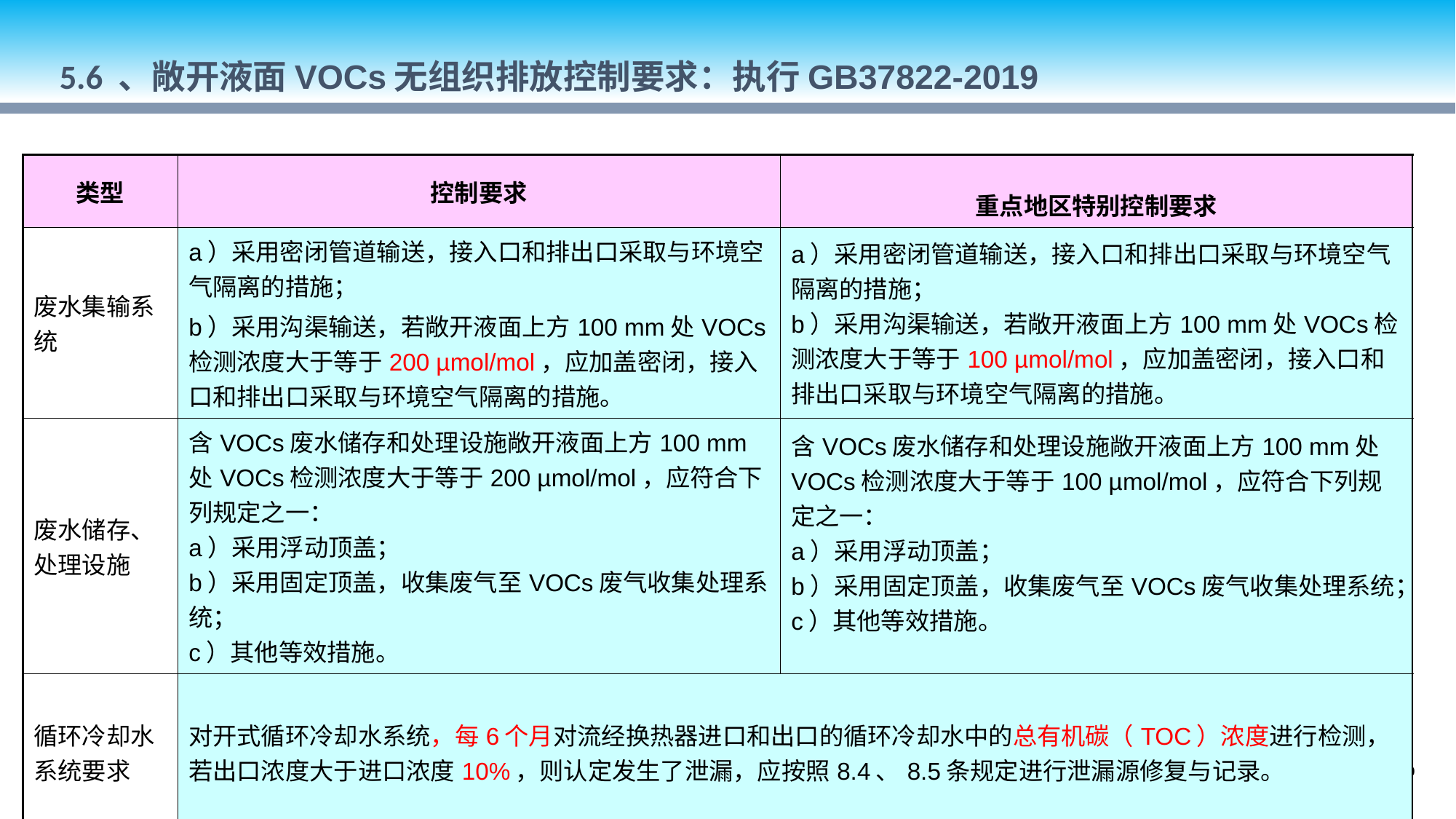

# 5.6 、敞开液面VOCs无组织排放控制要求：执行GB37822-2019
| 类型 | 控制要求 | 重点地区特别控制要求 |
| --- | --- | --- |
| 废水集输系统 | a）采用密闭管道输送，接入口和排出口采取与环境空气隔离的措施； b）采用沟渠输送，若敞开液面上方100 mm处VOCs检测浓度大于等于200 µmol/mol，应加盖密闭，接入口和排出口采取与环境空气隔离的措施。 | a）采用密闭管道输送，接入口和排出口采取与环境空气隔离的措施； b）采用沟渠输送，若敞开液面上方100 mm处VOCs检测浓度大于等于100 µmol/mol，应加盖密闭，接入口和排出口采取与环境空气隔离的措施。 |
| 废水储存、处理设施 | 含VOCs废水储存和处理设施敞开液面上方100 mm处VOCs检测浓度大于等于200 µmol/mol，应符合下列规定之一： a）采用浮动顶盖； b）采用固定顶盖，收集废气至VOCs废气收集处理系统； c）其他等效措施。 | 含VOCs废水储存和处理设施敞开液面上方100 mm处VOCs检测浓度大于等于100 µmol/mol，应符合下列规定之一： a）采用浮动顶盖； b）采用固定顶盖，收集废气至VOCs废气收集处理系统； c）其他等效措施。 |
| 循环冷却水系统要求 | 对开式循环冷却水系统，每6个月对流经换热器进口和出口的循环冷却水中的总有机碳（TOC）浓度进行检测，若出口浓度大于进口浓度10%，则认定发生了泄漏，应按照8.4、8.5条规定进行泄漏源修复与记录。 |  |
99